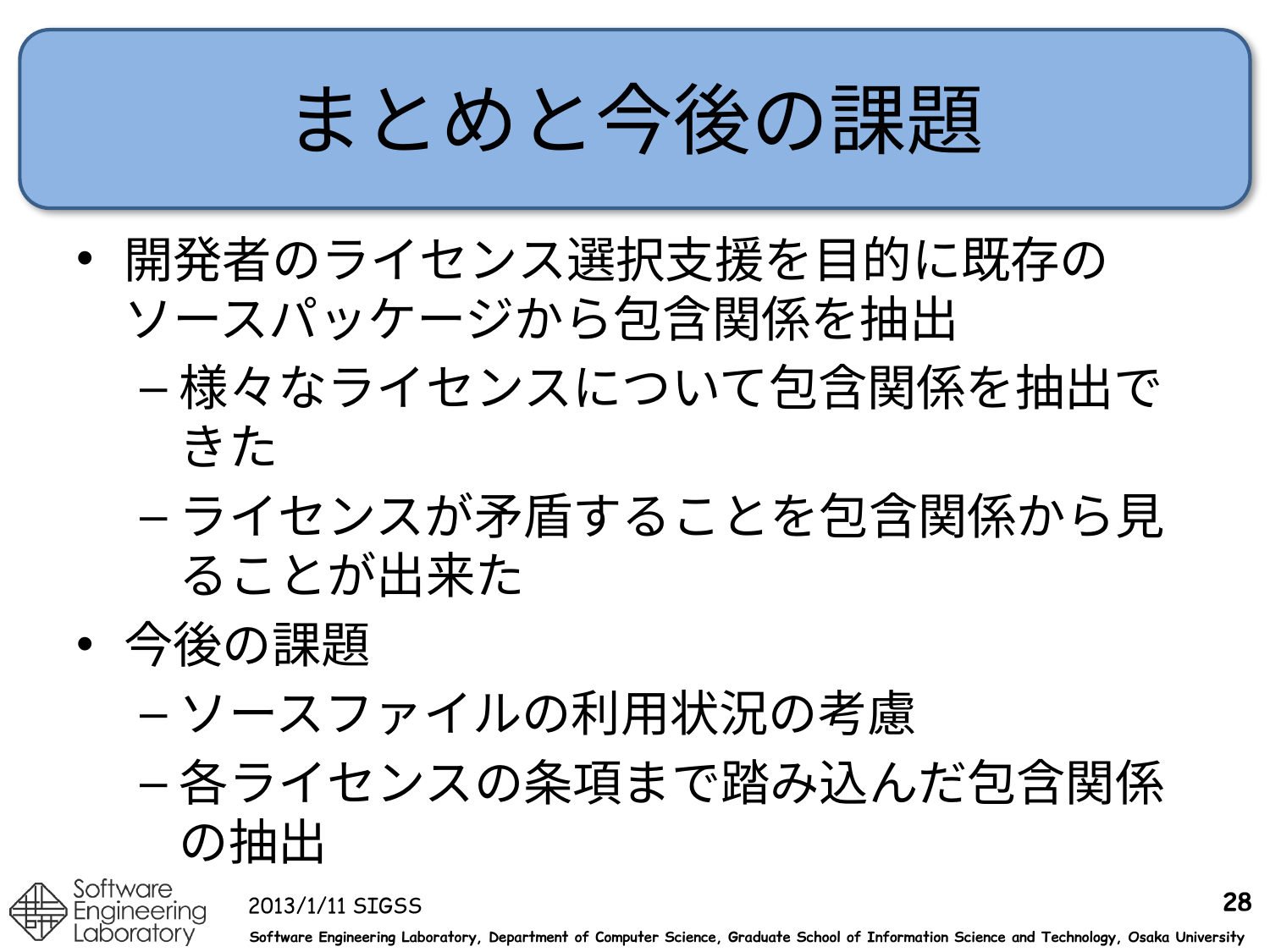

# まとめと今後の課題
開発者のライセンス選択支援を目的に既存のソースパッケージから包含関係を抽出
様々なライセンスについて包含関係を抽出できた
ライセンスが矛盾することを包含関係から見ることが出来た
今後の課題
ソースファイルの利用状況の考慮
各ライセンスの条項まで踏み込んだ包含関係の抽出
28
2013/1/11 SIGSS